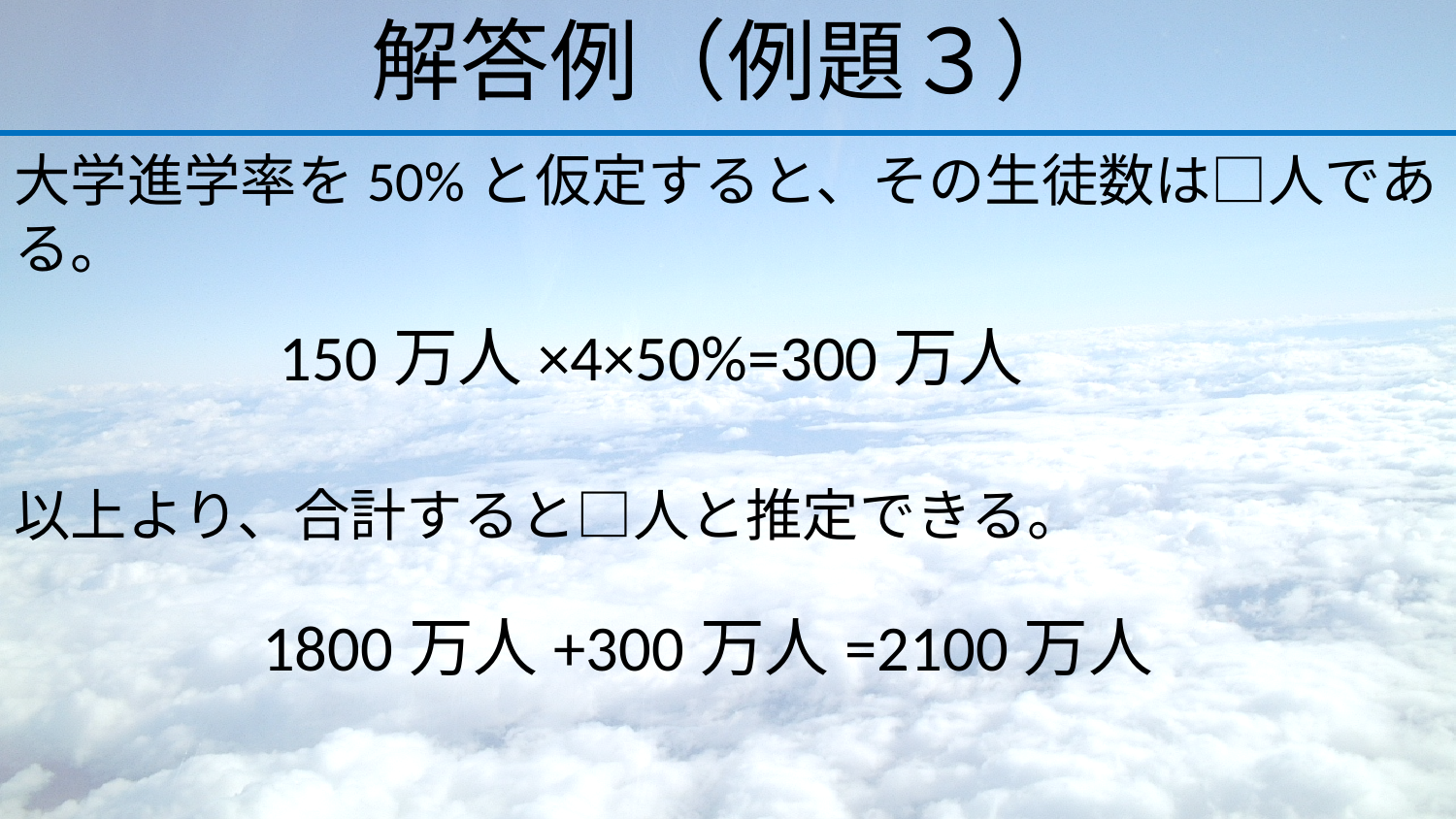

# 解答例（例題３）
大学進学率を50%と仮定すると、その生徒数は□人である。
150万人×4×50%=300万人
以上より、合計すると□人と推定できる。
1800万人+300万人=2100万人